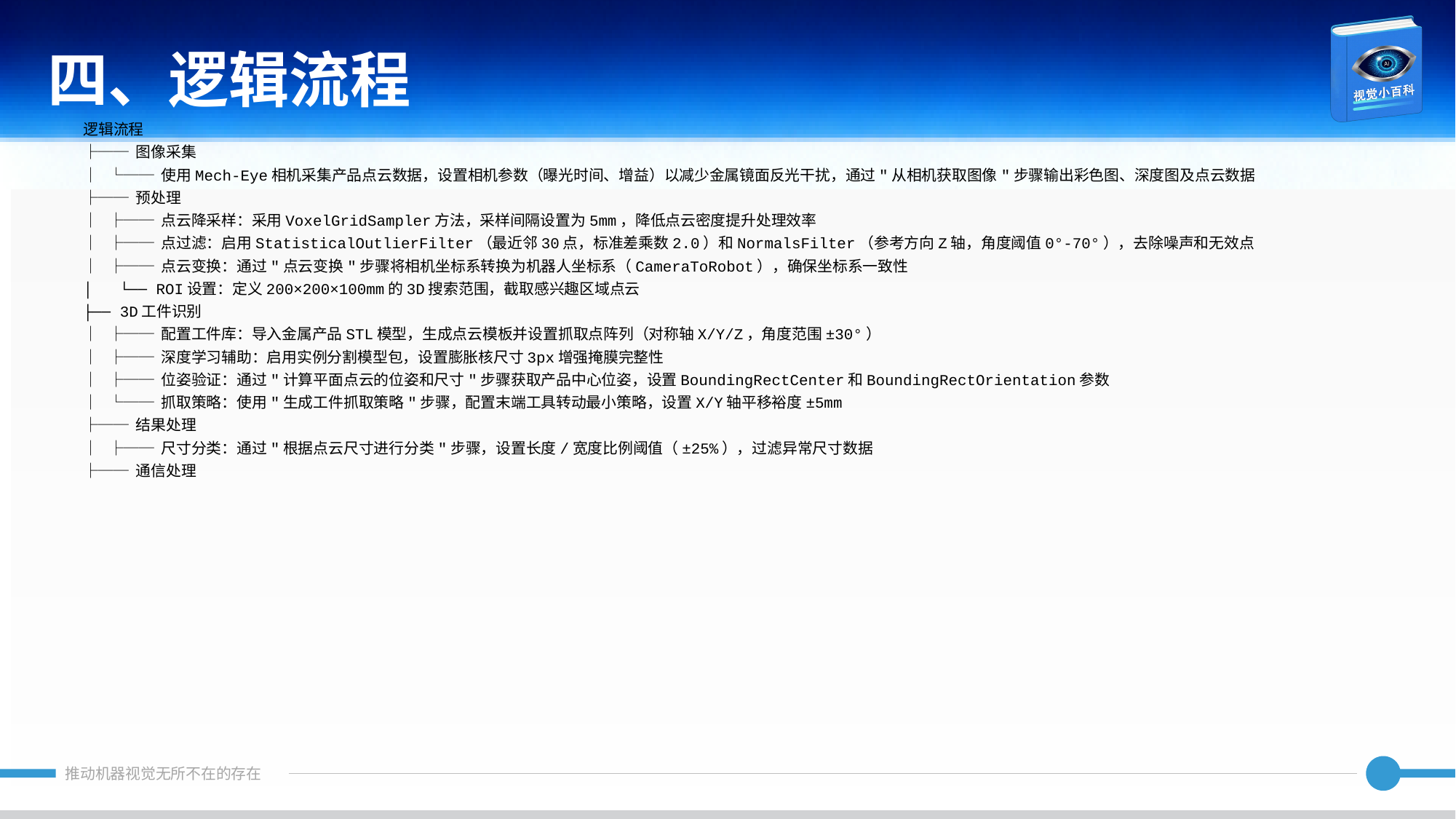

四、逻辑流程

逻辑流程
├── 图像采集
│   └── 使用Mech-Eye相机采集产品点云数据，设置相机参数（曝光时间、增益）以减少金属镜面反光干扰，通过"从相机获取图像"步骤输出彩色图、深度图及点云数据
├── 预处理
│   ├── 点云降采样：采用VoxelGridSampler方法，采样间隔设置为5mm，降低点云密度提升处理效率
│   ├── 点过滤：启用StatisticalOutlierFilter（最近邻30点，标准差乘数2.0）和NormalsFilter（参考方向Z轴，角度阈值0°-70°），去除噪声和无效点
│   ├── 点云变换：通过"点云变换"步骤将相机坐标系转换为机器人坐标系（CameraToRobot），确保坐标系一致性
│   └── ROI设置：定义200×200×100mm的3D搜索范围，截取感兴趣区域点云
├── 3D工件识别
│   ├── 配置工件库：导入金属产品STL模型，生成点云模板并设置抓取点阵列（对称轴X/Y/Z，角度范围±30°）
│   ├── 深度学习辅助：启用实例分割模型包，设置膨胀核尺寸3px增强掩膜完整性
│   ├── 位姿验证：通过"计算平面点云的位姿和尺寸"步骤获取产品中心位姿，设置BoundingRectCenter和BoundingRectOrientation参数
│   └── 抓取策略：使用"生成工件抓取策略"步骤，配置末端工具转动最小策略，设置X/Y轴平移裕度±5mm
├── 结果处理
│   ├── 尺寸分类：通过"根据点云尺寸进行分类"步骤，设置长度/宽度比例阈值（±25%），过滤异常尺寸数据
├── 通信处理
9